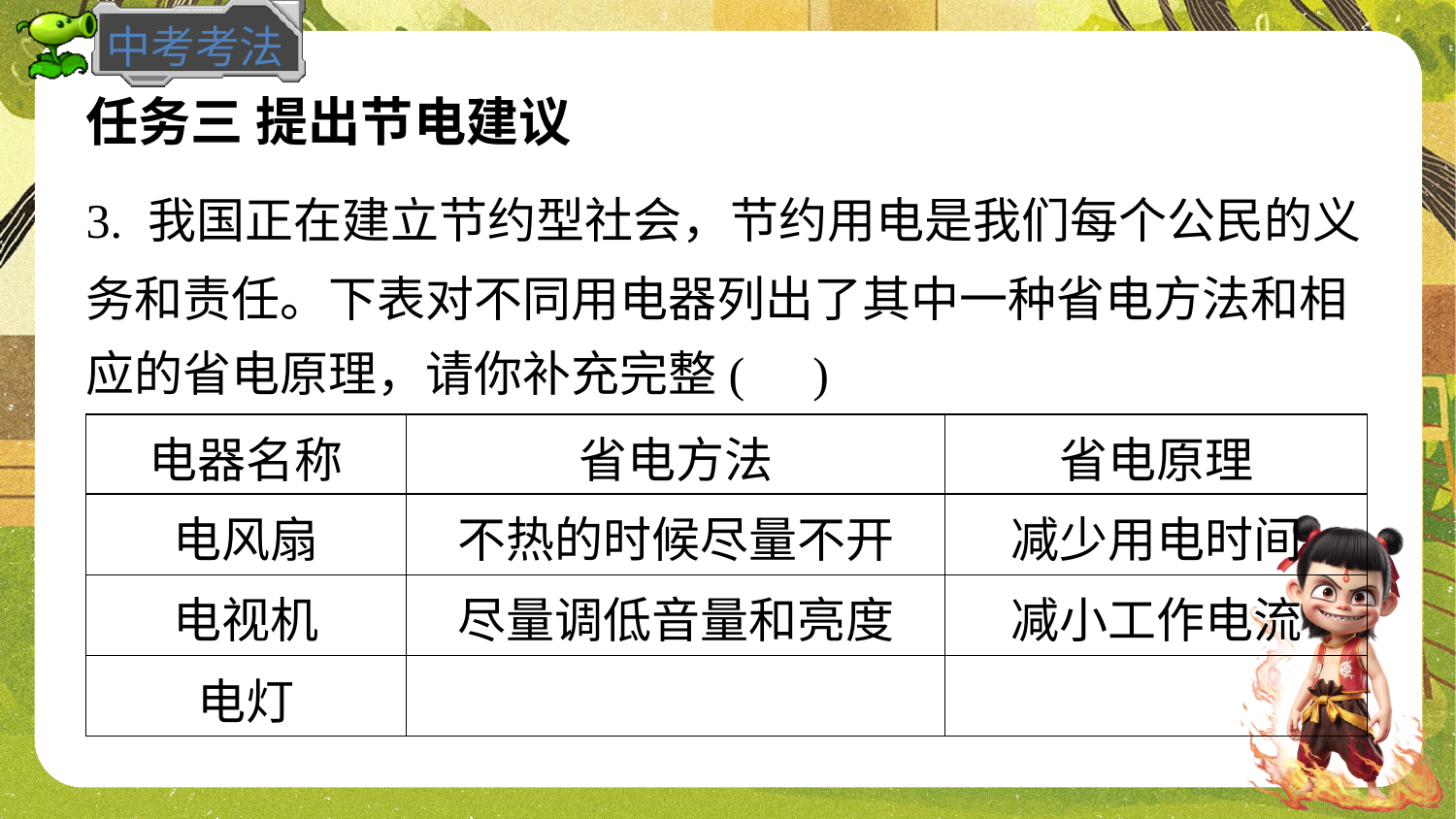

任务三 提出节电建议
3. 我国正在建立节约型社会，节约用电是我们每个公民的义
务和责任。下表对不同用电器列出了其中一种省电方法和相
应的省电原理，请你补充完整(     )
| 电器名称 | 省电方法 | 省电原理 |
| --- | --- | --- |
| 电风扇 | 不热的时候尽量不开 | 减少用电时间 |
| 电视机 | 尽量调低音量和亮度 | 减小工作电流 |
| 电灯 |  |  |